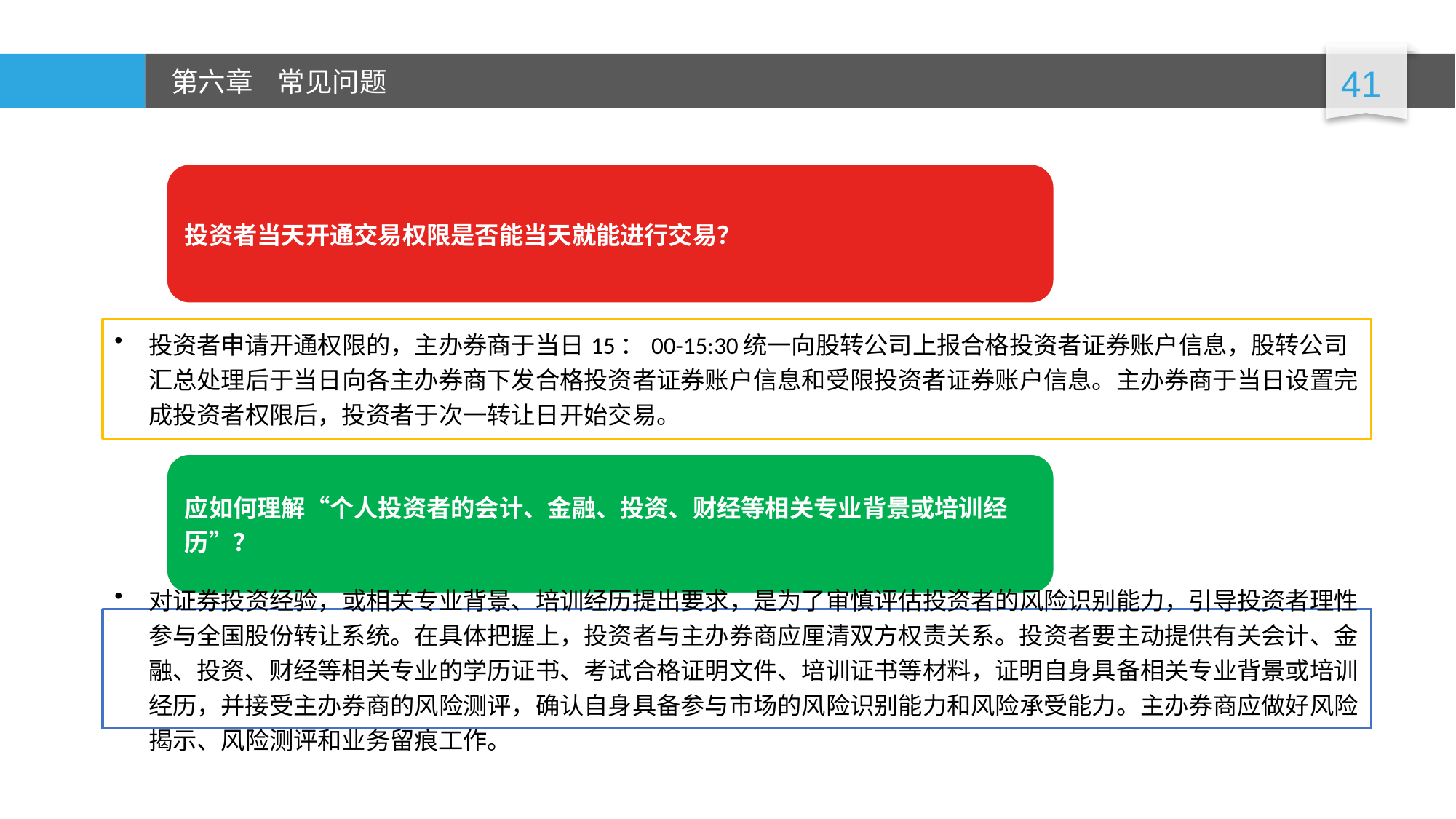

投资者当天开通交易权限是否能当天就能进行交易？
应如何理解“个人投资者的会计、金融、投资、财经等相关专业背景或培训经历”？
对证券投资经验，或相关专业背景、培训经历提出要求，是为了审慎评估投资者的风险识别能力，引导投资者理性参与全国股份转让系统。在具体把握上，投资者与主办券商应厘清双方权责关系。投资者要主动提供有关会计、金融、投资、财经等相关专业的学历证书、考试合格证明文件、培训证书等材料，证明自身具备相关专业背景或培训经历，并接受主办券商的风险测评，确认自身具备参与市场的风险识别能力和风险承受能力。主办券商应做好风险揭示、风险测评和业务留痕工作。
投资者申请开通权限的，主办券商于当日15：00-15:30统一向股转公司上报合格投资者证券账户信息，股转公司汇总处理后于当日向各主办券商下发合格投资者证券账户信息和受限投资者证券账户信息。主办券商于当日设置完成投资者权限后，投资者于次一转让日开始交易。